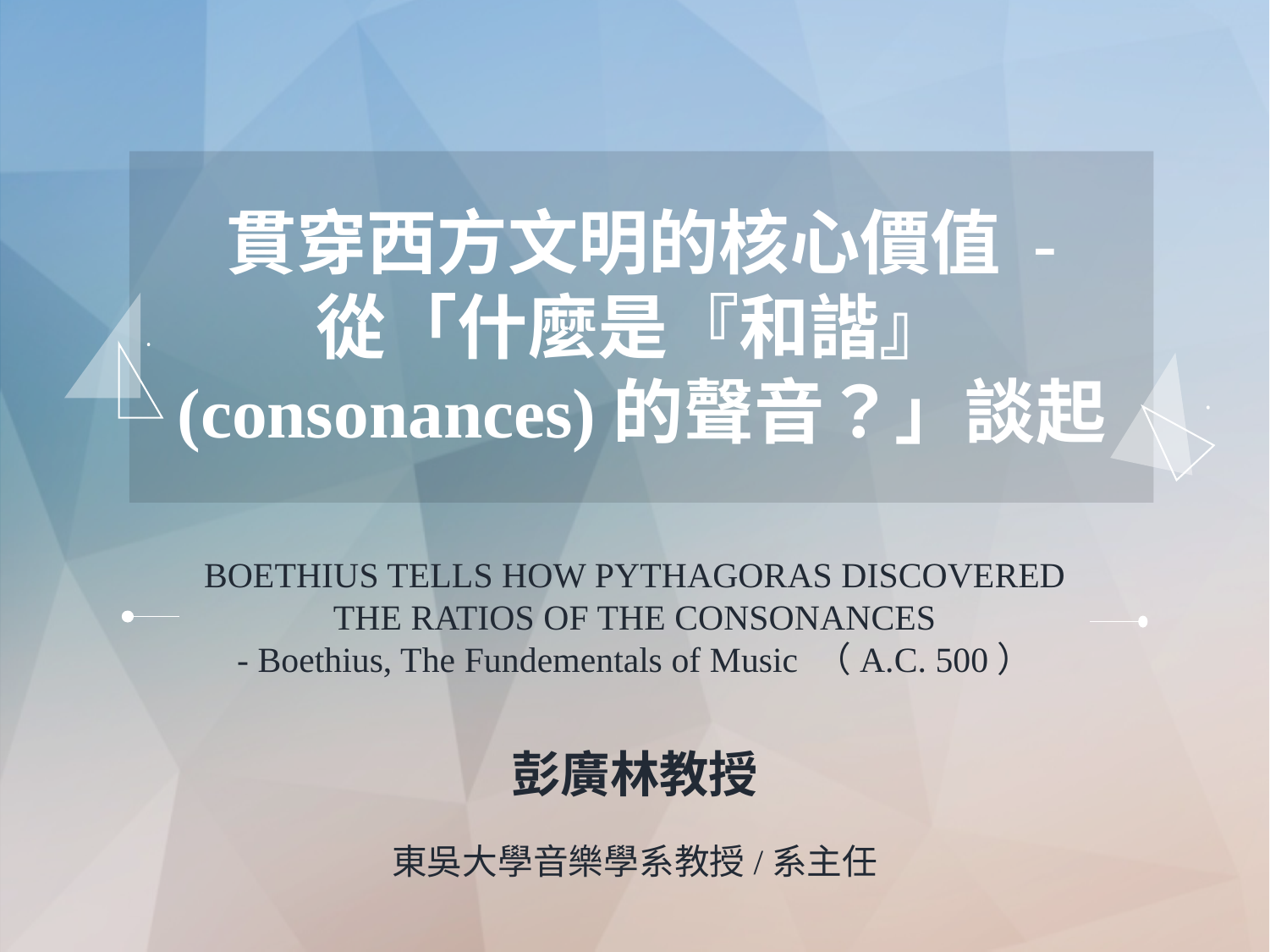

貫穿西方文明的核心價值 -
從「什麼是『和諧』(consonances)的聲音？」談起

BOETHIUS TELLS HOW PYTHAGORAS DISCOVERED THE RATIOS OF THE CONSONANCES
- Boethius, The Fundementals of Music （A.C. 500）

彭廣林教授
東吳大學音樂學系教授/系主任